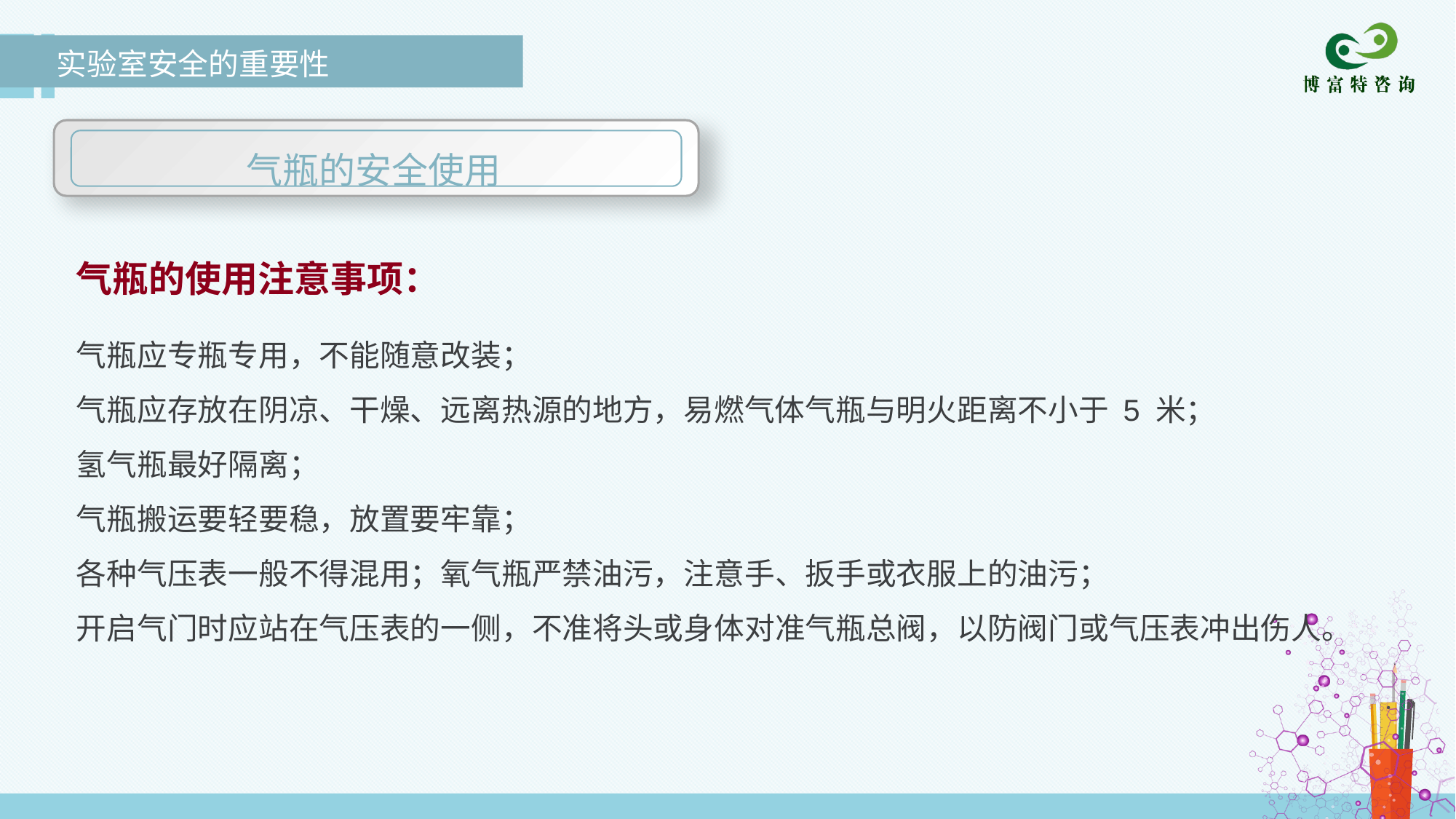

实验室安全的重要性

气瓶的安全使用

气瓶的使用注意事项：
气瓶应专瓶专用，不能随意改装；
气瓶应存放在阴凉、干燥、远离热源的地方，易燃气体气瓶与明火距离不小于 5 米；
氢气瓶最好隔离；
气瓶搬运要轻要稳，放置要牢靠；
各种气压表一般不得混用；氧气瓶严禁油污，注意手、扳手或衣服上的油污；
开启气门时应站在气压表的一侧，不准将头或身体对准气瓶总阀，以防阀门或气压表冲出伤人。